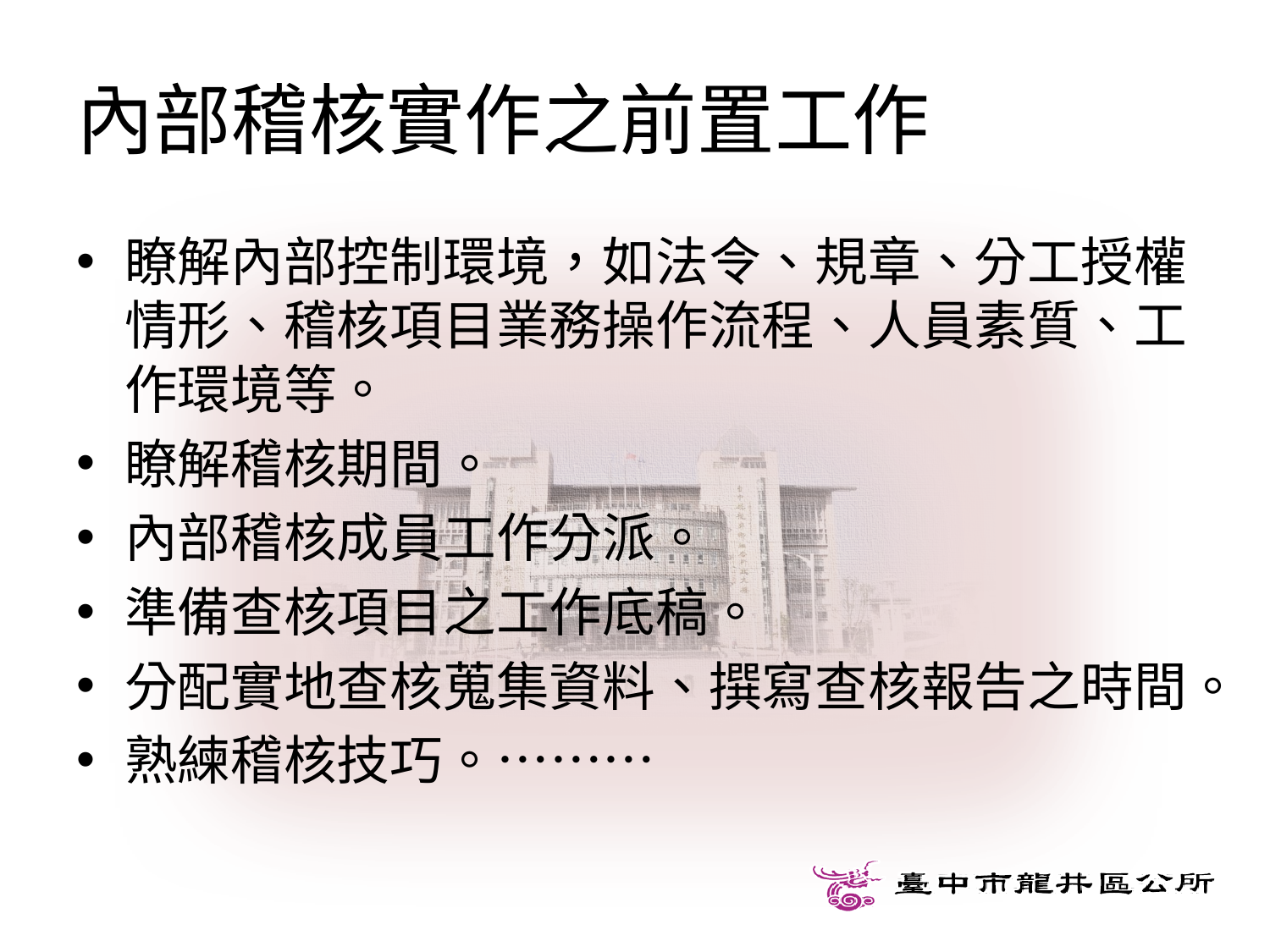

# 內部稽核實作之前置工作
瞭解內部控制環境，如法令、規章、分工授權情形、稽核項目業務操作流程、人員素質、工作環境等。
瞭解稽核期間。
內部稽核成員工作分派。
準備查核項目之工作底稿。
分配實地查核蒐集資料、撰寫查核報告之時間。
熟練稽核技巧。………